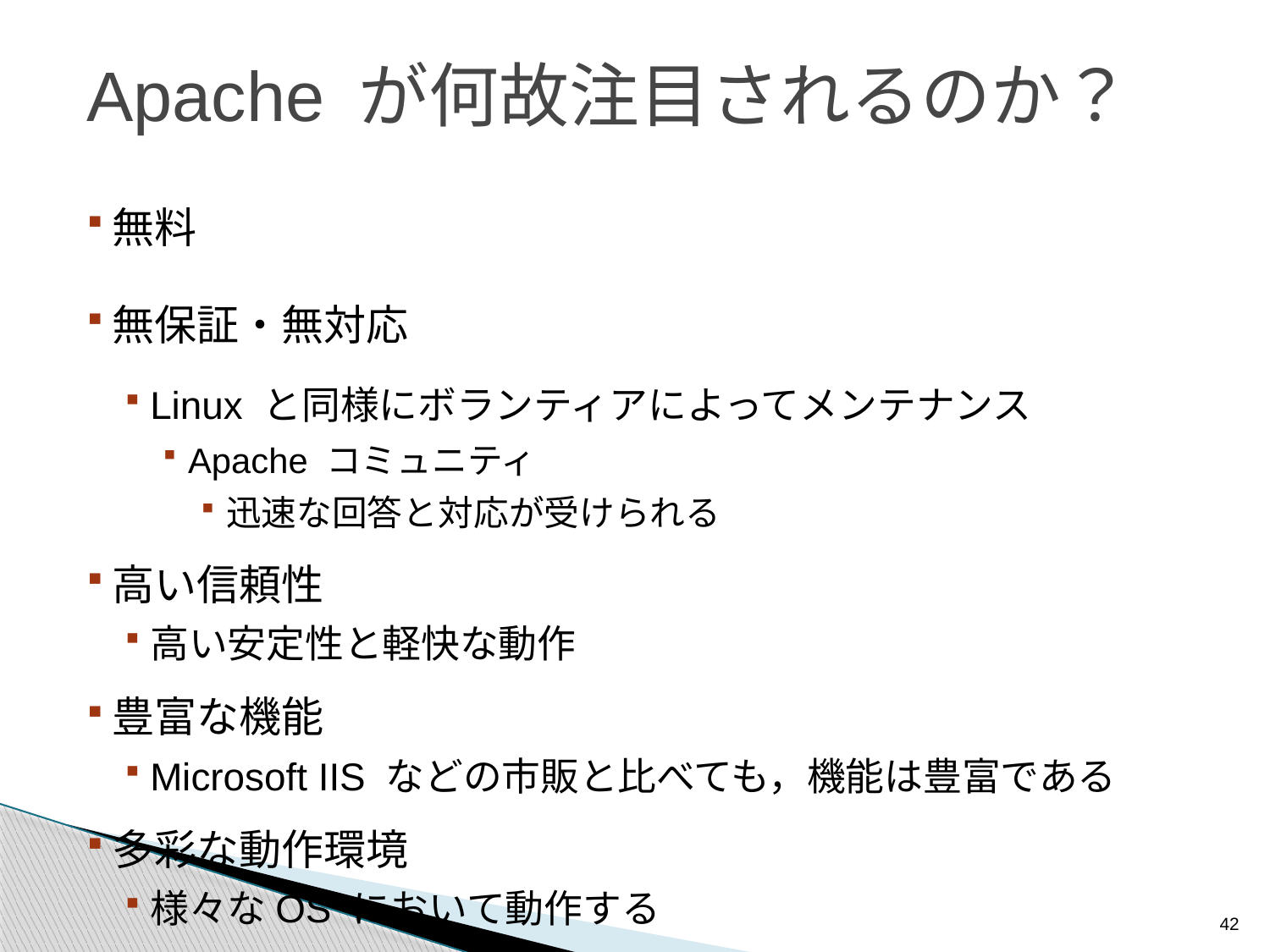

# Apache が何故注目されるのか？
無料
無保証・無対応
Linux と同様にボランティアによってメンテナンス
Apache コミュニティ
迅速な回答と対応が受けられる
高い信頼性
高い安定性と軽快な動作
豊富な機能
Microsoft IIS などの市販と比べても，機能は豊富である
多彩な動作環境
様々なOS において動作する
42